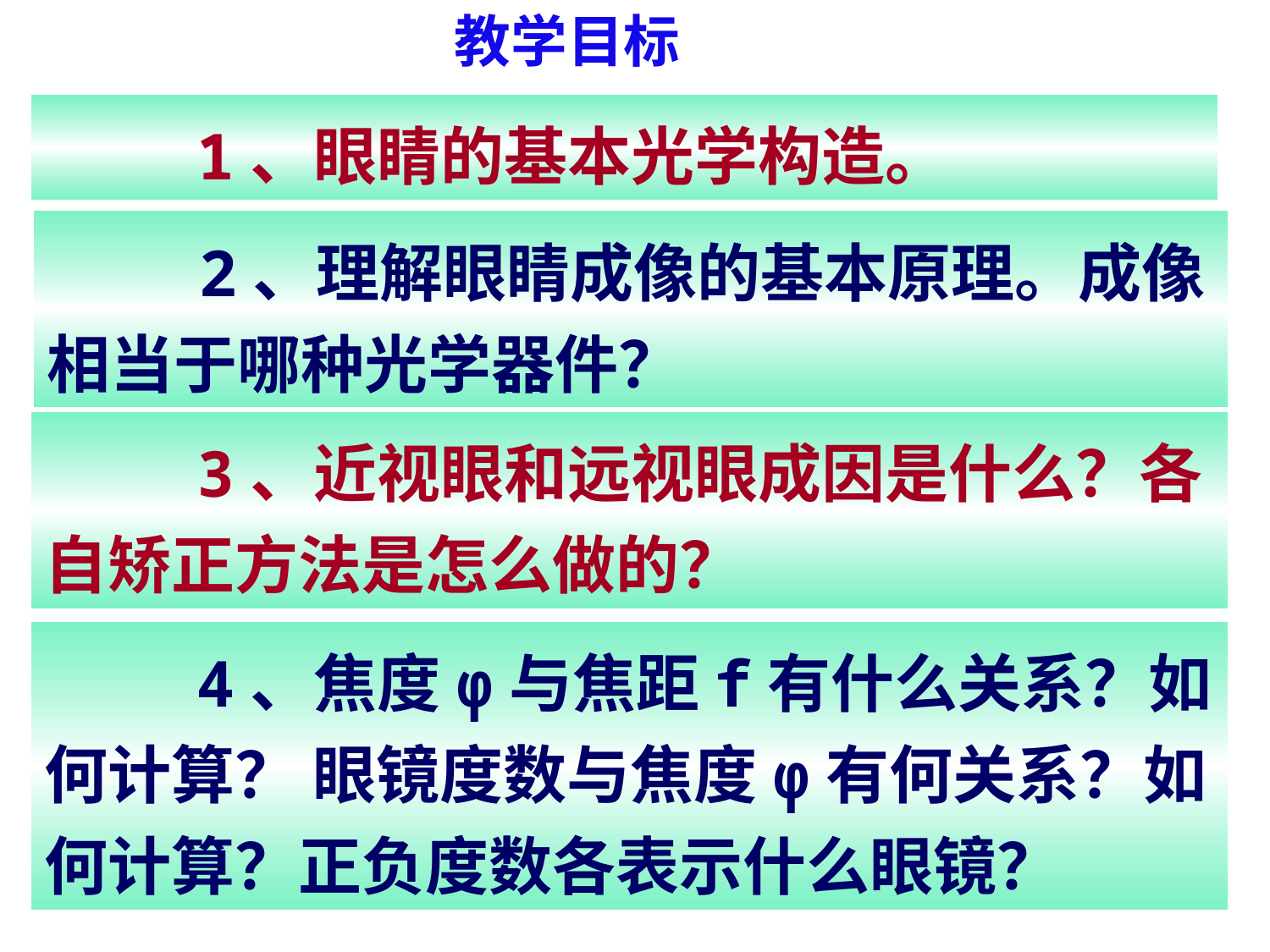

教学目标
    1、眼睛的基本光学构造。
    2、理解眼睛成像的基本原理。成像相当于哪种光学器件？
    3、近视眼和远视眼成因是什么？各自矫正方法是怎么做的？
    4、焦度φ与焦距f有什么关系？如何计算？ 眼镜度数与焦度φ有何关系？如何计算？正负度数各表示什么眼镜？